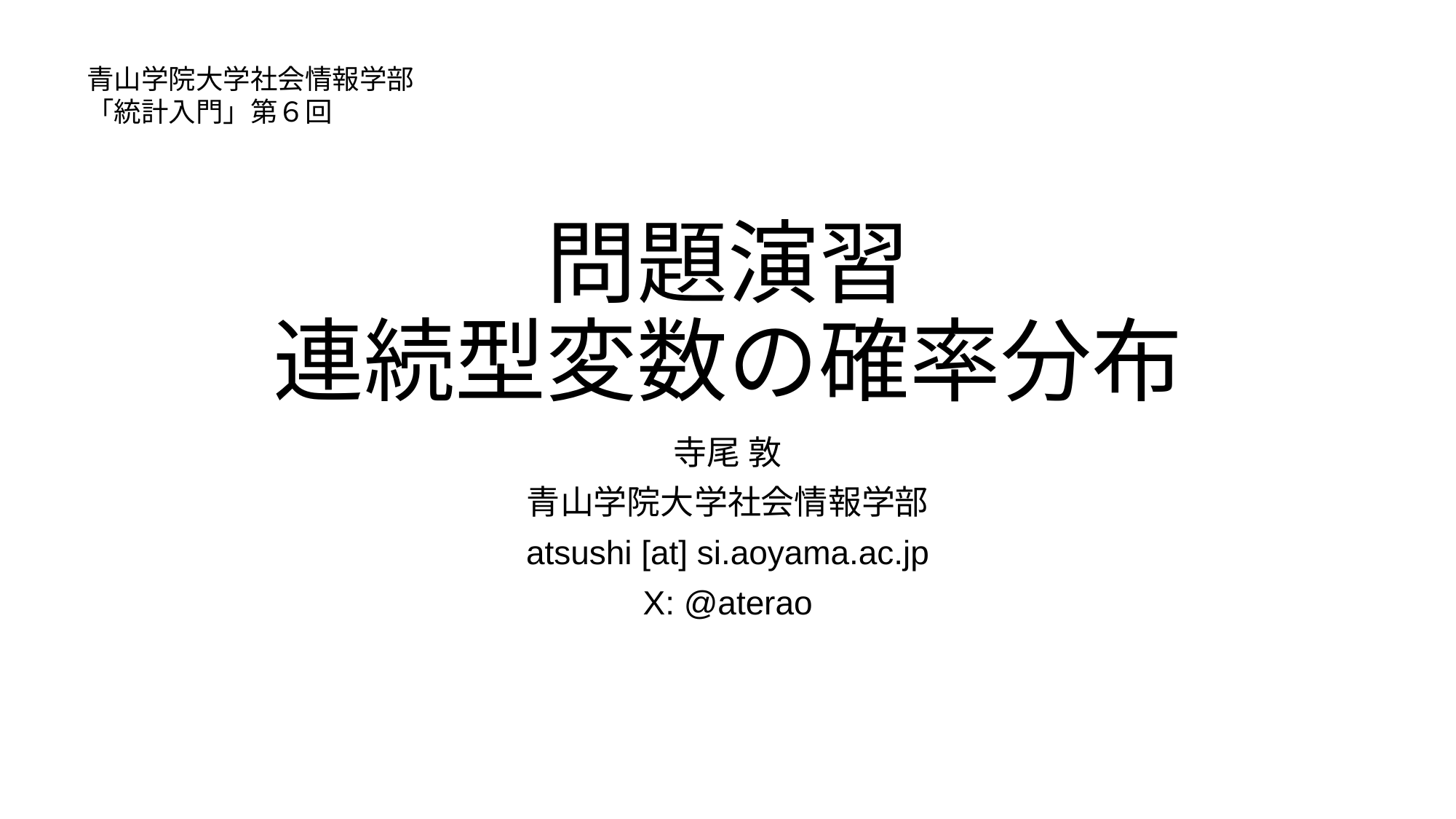

青山学院大学社会情報学部
「統計入門」第６回
# 問題演習 連続型変数の確率分布
寺尾 敦
青山学院大学社会情報学部
atsushi [at] si.aoyama.ac.jp
X: @aterao